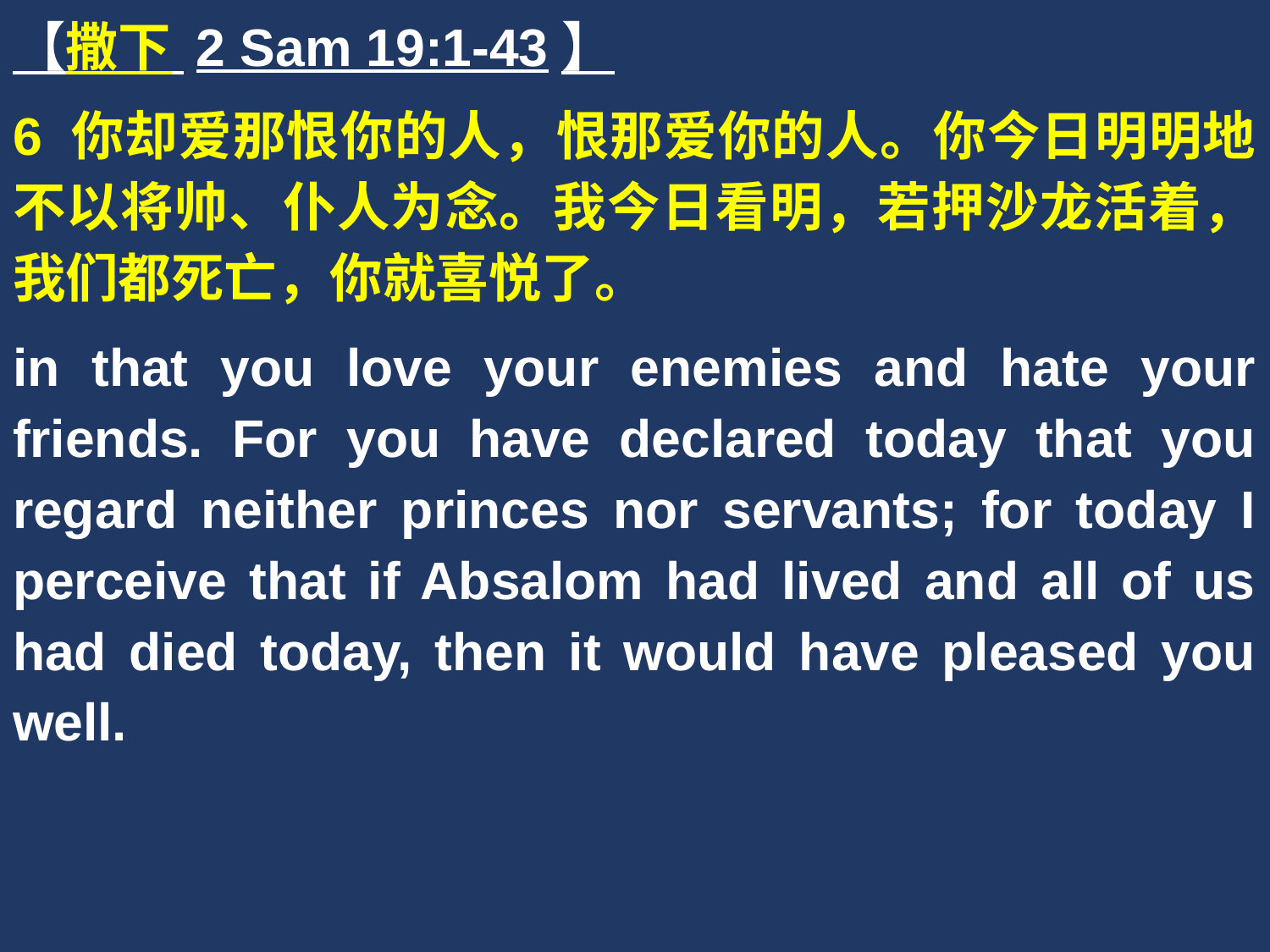

【撒下 2 Sam 19:1-43】
6 你却爱那恨你的人，恨那爱你的人。你今日明明地不以将帅、仆人为念。我今日看明，若押沙龙活着，我们都死亡，你就喜悦了。
in that you love your enemies and hate your friends. For you have declared today that you regard neither princes nor servants; for today I perceive that if Absalom had lived and all of us had died today, then it would have pleased you well.